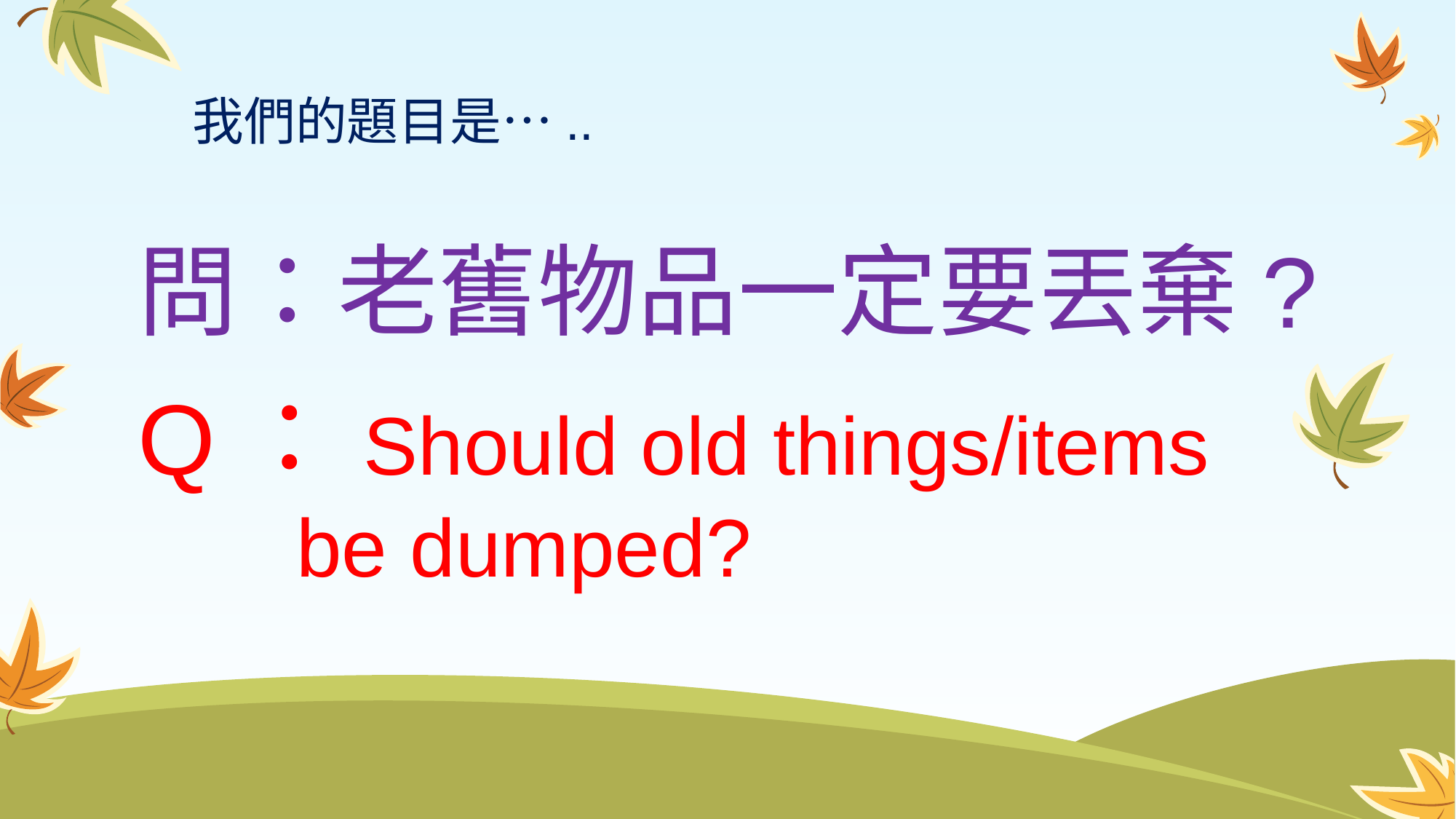

# 我們的題目是…..
問：老舊物品一定要丟棄?
Q：Should old things/items
       be dumped?